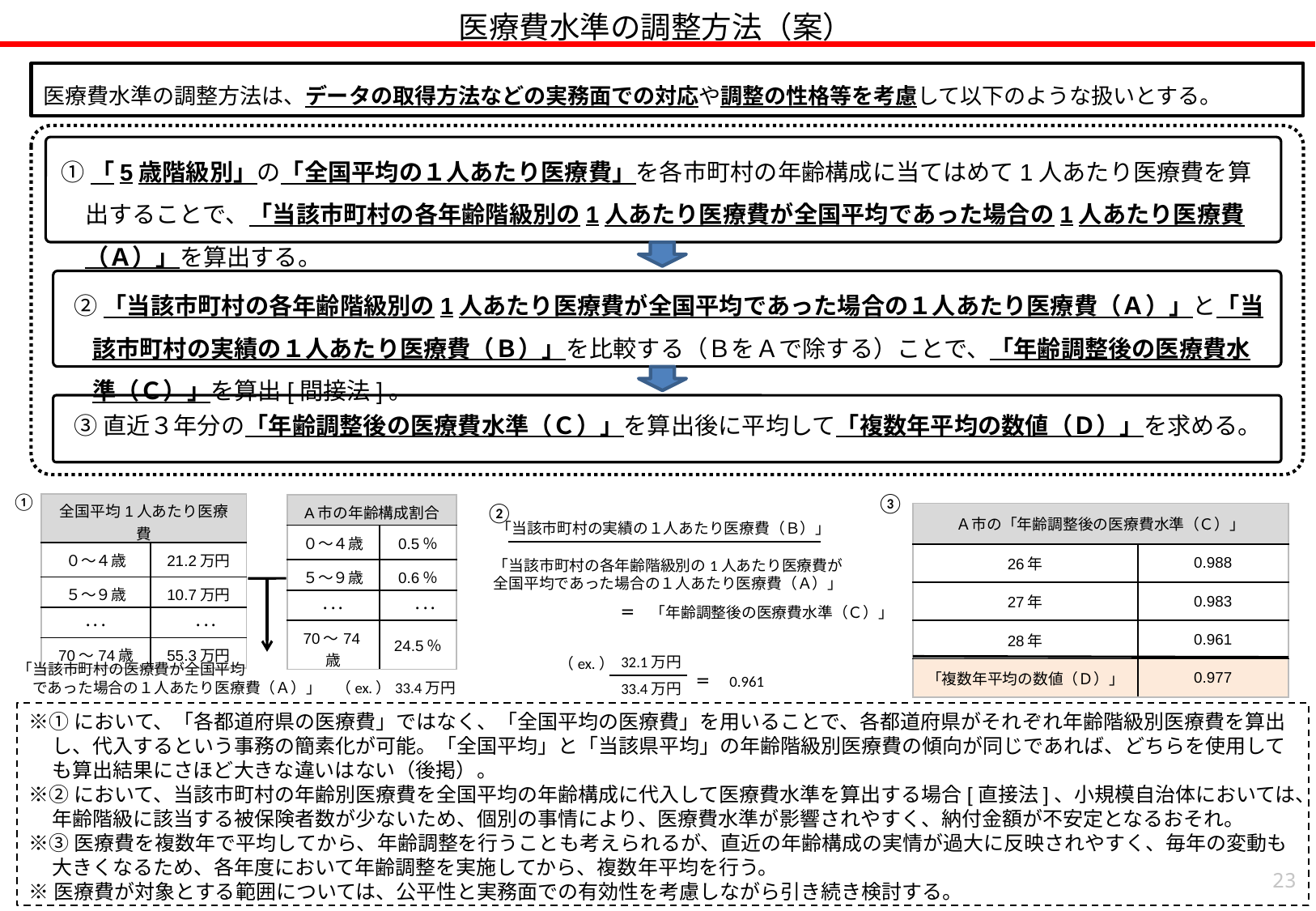

医療費水準の調整方法（案）
医療費水準の調整方法は、データの取得方法などの実務面での対応や調整の性格等を考慮して以下のような扱いとする。

①「5歳階級別」の「全国平均の１人あたり医療費」を各市町村の年齢構成に当てはめて1人あたり医療費を算出することで、「当該市町村の各年齢階級別の1人あたり医療費が全国平均であった場合の1人あたり医療費（Ａ）」を算出する。

 ②「当該市町村の各年齢階級別の1人あたり医療費が全国平均であった場合の１人あたり医療費（Ａ）」と「当該市町村の実績の１人あたり医療費（Ｂ）」を比較する（ＢをＡで除する）ことで、「年齢調整後の医療費水準（Ｃ）」を算出[間接法]。

 ③直近３年分の「年齢調整後の医療費水準（Ｃ）」を算出後に平均して「複数年平均の数値（Ｄ）」を求める。
①
③
| 全国平均1人あたり医療費 |  |
| --- | --- |
| ０～４歳 | 21.2万円 |
| ５～９歳 | 10.7万円 |
| ･･･ | ･･･ |
| 70～74歳 | 55.3万円 |
②
| A市の年齢構成割合 |  |
| --- | --- |
| ０～４歳 | 0.5％ |
| ５～９歳 | 0.6％ |
| ･･･ | ･･･ |
| 70～74歳 | 24.5％ |
| Ａ市の「年齢調整後の医療費水準（Ｃ）」 |  |
| --- | --- |
| 26年 | 0.988 |
| 27年 | 0.983 |
| 28年 | 0.961 |
| 「複数年平均の数値（Ｄ）」 | 0.977 |
「当該市町村の実績の１人あたり医療費（Ｂ）」
「当該市町村の各年齢階級別の1人あたり医療費が
全国平均であった場合の１人あたり医療費（Ａ）」
＝　「年齢調整後の医療費水準（Ｃ）」
32.1万円
（ex.）
「当該市町村の医療費が全国平均
　であった場合の１人あたり医療費（Ａ）」　（ex.）33.4万円
＝　0.961
33.4万円
※①において、「各都道府県の医療費」ではなく、「全国平均の医療費」を用いることで、各都道府県がそれぞれ年齢階級別医療費を算出し、代入するという事務の簡素化が可能。「全国平均」と「当該県平均」の年齢階級別医療費の傾向が同じであれば、どちらを使用しても算出結果にさほど大きな違いはない（後掲）。
※②において、当該市町村の年齢別医療費を全国平均の年齢構成に代入して医療費水準を算出する場合[直接法]、小規模自治体においては、年齢階級に該当する被保険者数が少ないため、個別の事情により、医療費水準が影響されやすく、納付金額が不安定となるおそれ。
※③医療費を複数年で平均してから、年齢調整を行うことも考えられるが、直近の年齢構成の実情が過大に反映されやすく、毎年の変動も大きくなるため、各年度において年齢調整を実施してから、複数年平均を行う。
※医療費が対象とする範囲については、公平性と実務面での有効性を考慮しながら引き続き検討する。
23